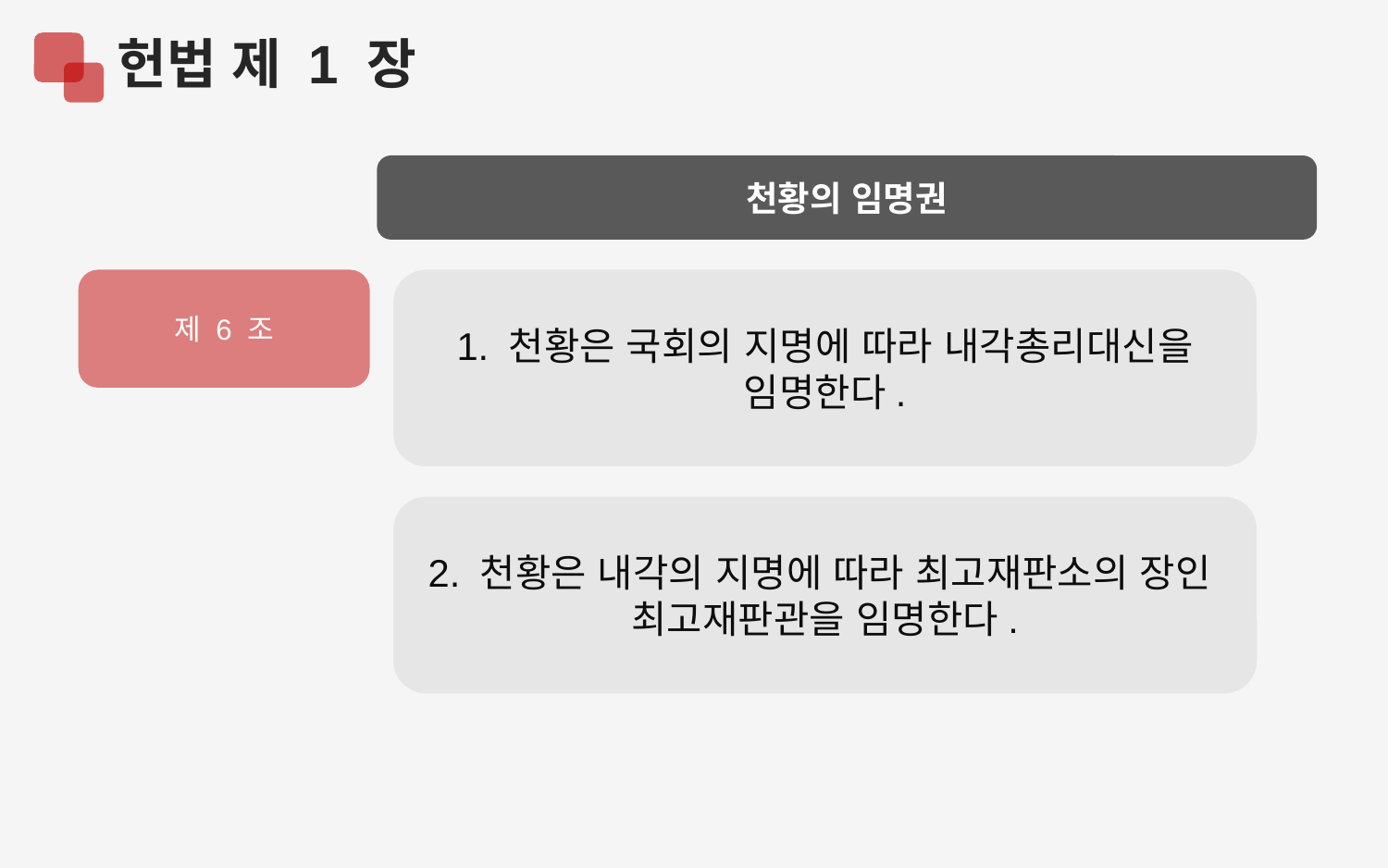

헌법 제 1 장

천황의 임명권
제 6 조
1. 천황은 국회의 지명에 따라 내각총리대신을 임명한다.
2. 천황은 내각의 지명에 따라 최고재판소의 장인
최고재판관을 임명한다.